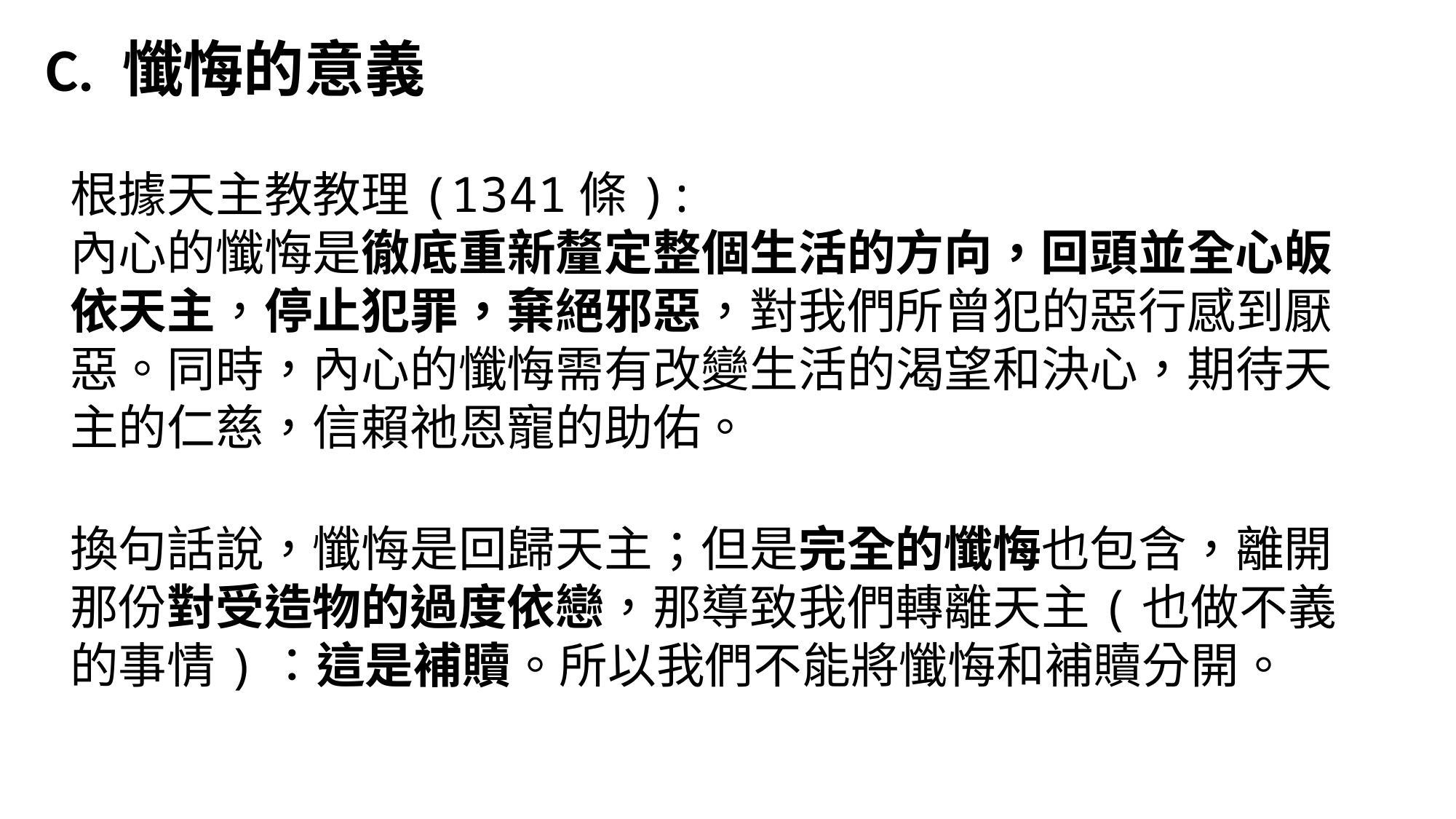

C. 懺悔的意義
根據天主教教理(1341條):
內心的懺悔是徹底重新釐定整個生活的方向，回頭並全心皈依天主，停止犯罪，棄絕邪惡，對我們所曾犯的惡行感到厭惡。同時，內心的懺悔需有改變生活的渴望和決心，期待天主的仁慈，信賴祂恩寵的助佑。
換句話說，懺悔是回歸天主；但是完全的懺悔也包含，離開那份對受造物的過度依戀，那導致我們轉離天主(也做不義的事情)：這是補贖。所以我們不能將懺悔和補贖分開。